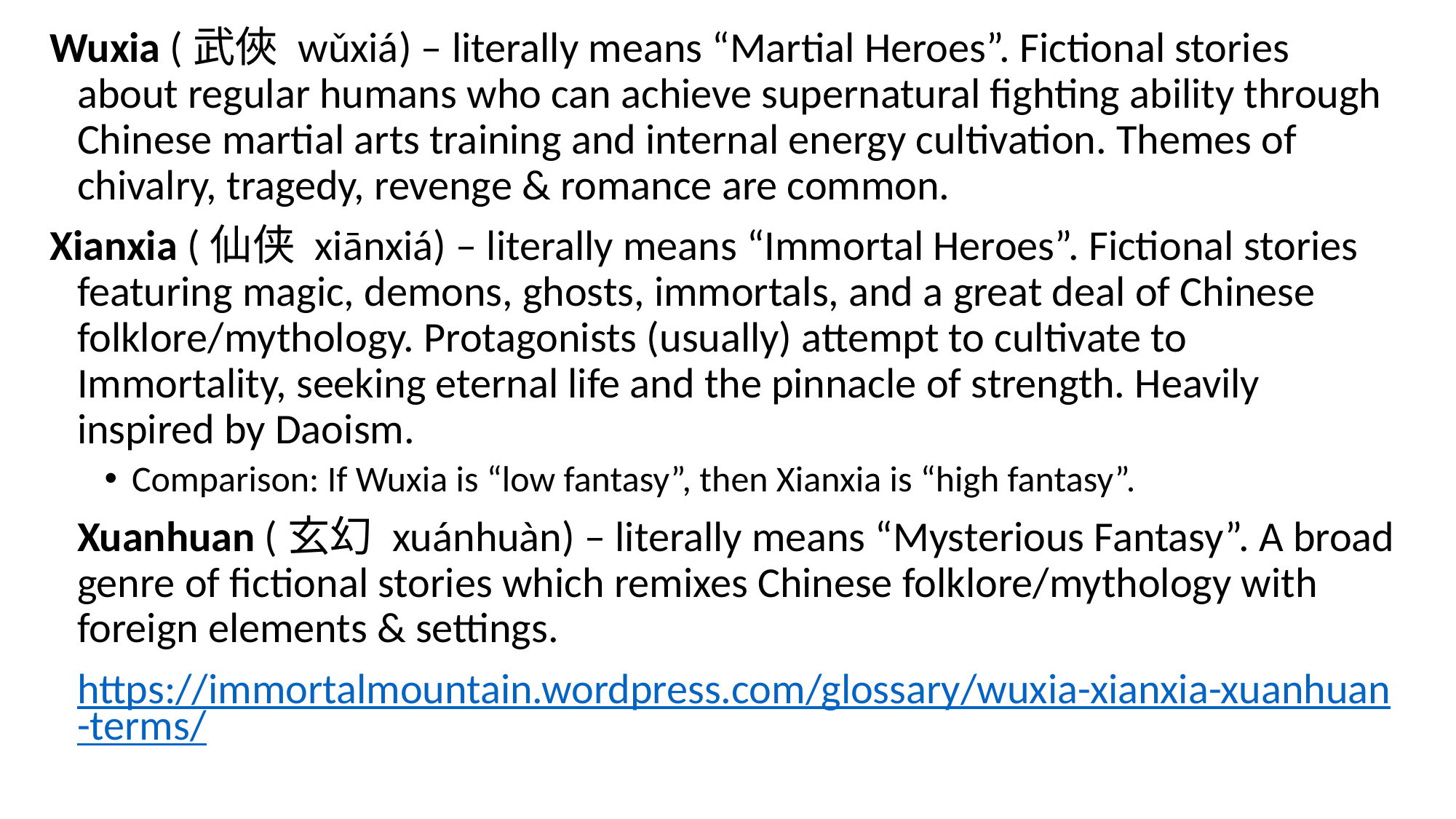

Wuxia (武俠 wǔxiá) – literally means “Martial Heroes”. Fictional stories about regular humans who can achieve supernatural fighting ability through Chinese martial arts training and internal energy cultivation. Themes of chivalry, tragedy, revenge & romance are common.
Xianxia (仙侠 xiānxiá) – literally means “Immortal Heroes”. Fictional stories featuring magic, demons, ghosts, immortals, and a great deal of Chinese folklore/mythology. Protagonists (usually) attempt to cultivate to Immortality, seeking eternal life and the pinnacle of strength. Heavily inspired by Daoism.
Comparison: If Wuxia is “low fantasy”, then Xianxia is “high fantasy”.
Xuanhuan (玄幻 xuánhuàn) – literally means “Mysterious Fantasy”. A broad genre of fictional stories which remixes Chinese folklore/mythology with foreign elements & settings.
https://immortalmountain.wordpress.com/glossary/wuxia-xianxia-xuanhuan-terms/